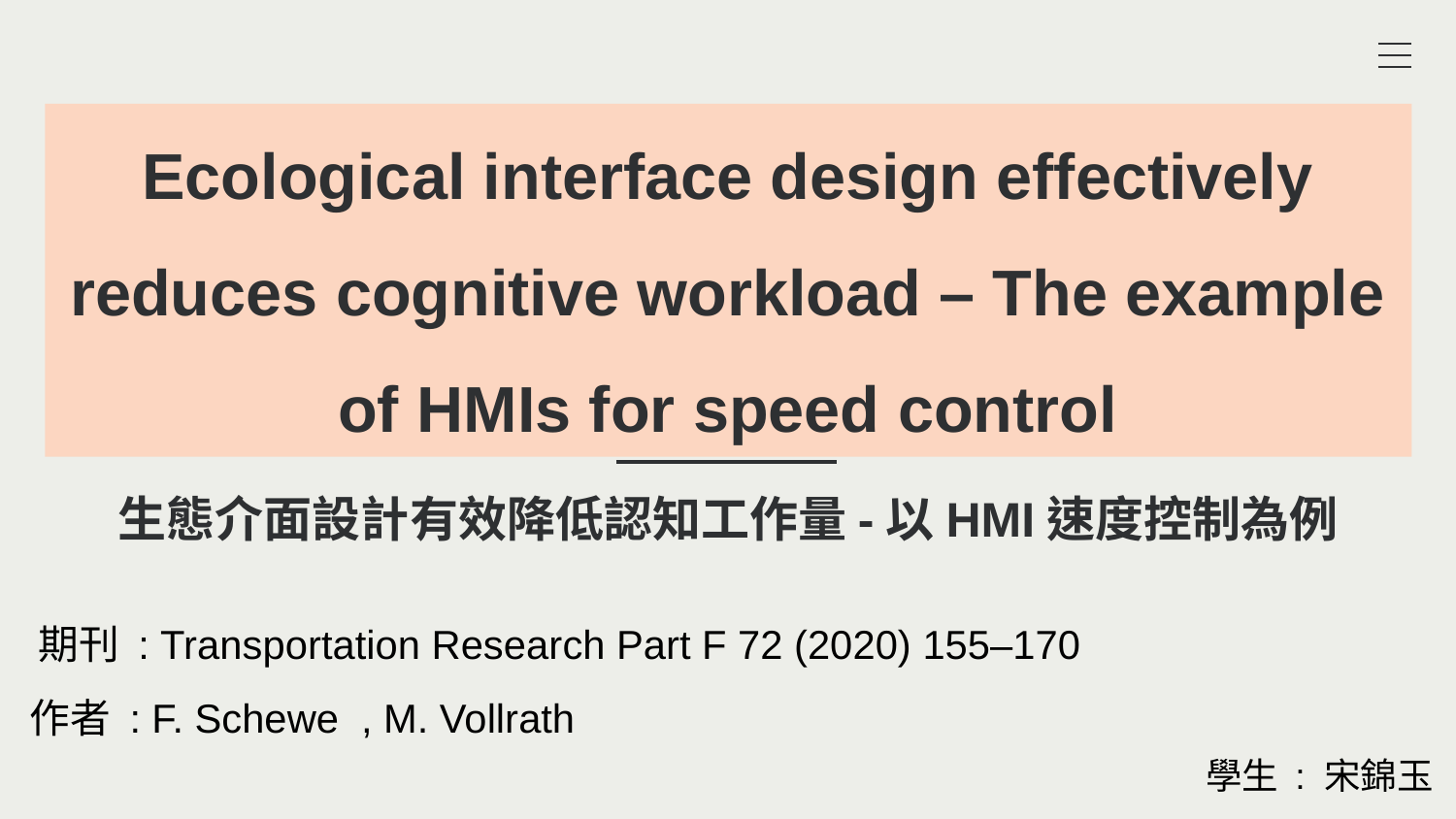

Ecological interface design effectively reduces cognitive workload – The example of HMIs for speed control

生態介面設計有效降低認知工作量-以HMI速度控制為例
期刊 : Transportation Research Part F 72 (2020) 155–170
作者 : F. Schewe  , M. Vollrath
學生 : 宋錦玉